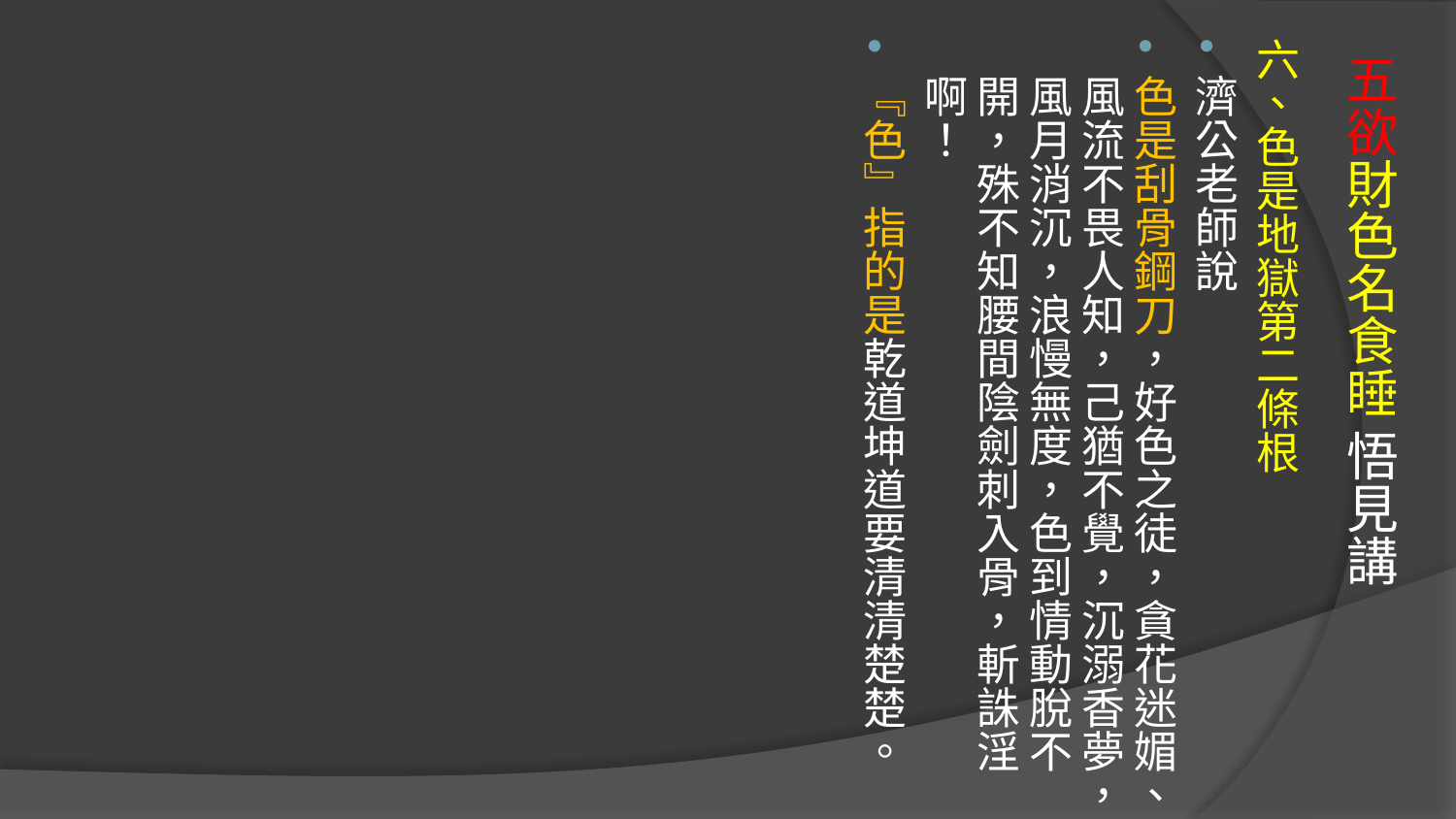

六、色是地獄第二條根
濟公老師說
色是刮骨鋼刀，好色之徒，貪花迷媚、風流不畏人知，己猶不覺，沉溺香夢，風月消沉，浪慢無度，色到情動脫不開，殊不知腰間陰劍刺入骨，斬誅淫啊！
『色』指的是乾道坤道要清清楚楚。

# 五欲財色名食睡 悟見講